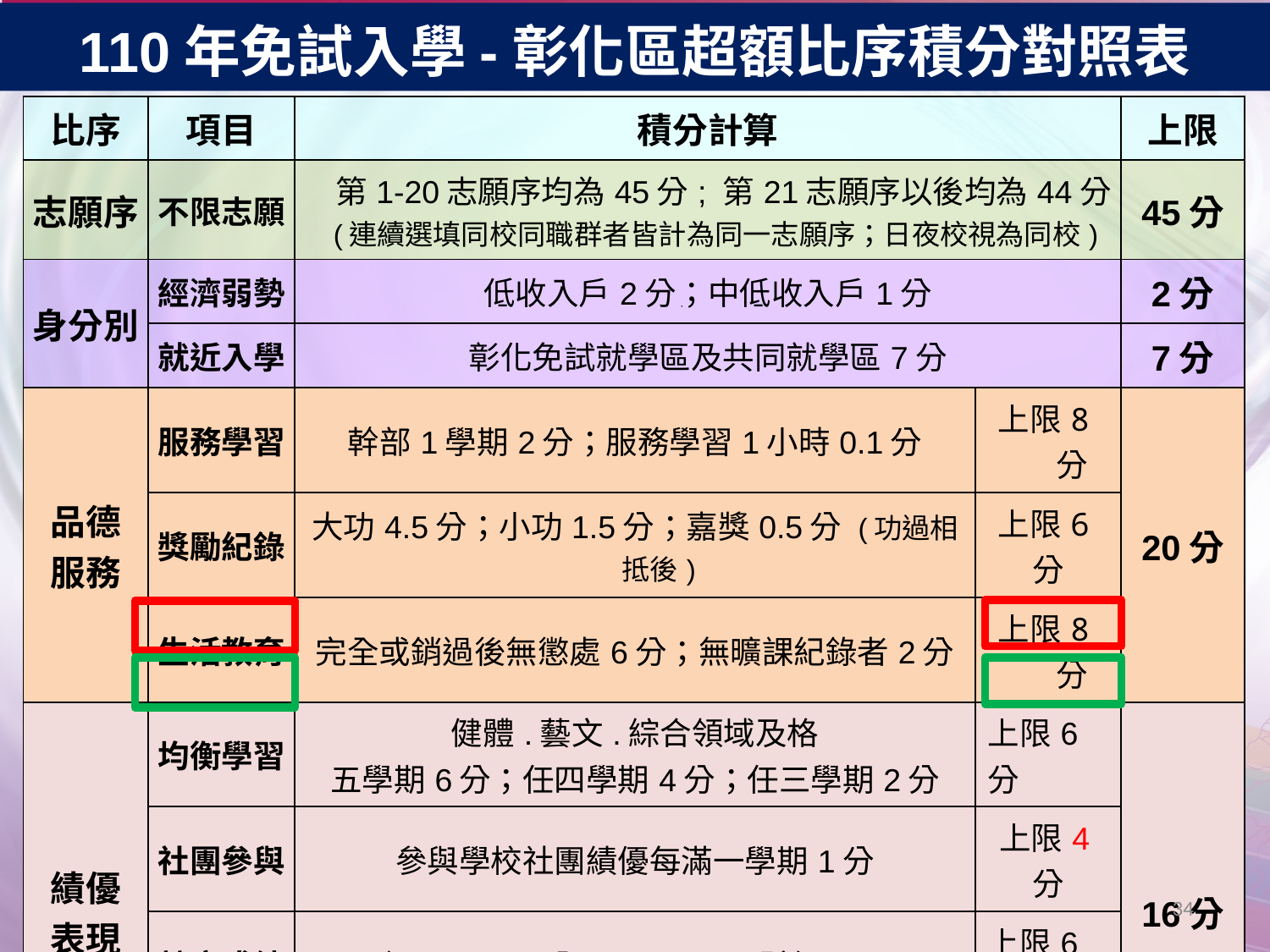

110年免試入學-彰化區超額比序積分對照表
| 比序 | 項目 | 積分計算 |  | 上限 |
| --- | --- | --- | --- | --- |
| 志願序 | 不限志願 | 第1-20志願序均為45分; 第21志願序以後均為44分 (連續選填同校同職群者皆計為同一志願序；日夜校視為同校) |  | 45分 |
| 身分別 | 經濟弱勢 | 低收入戶2分；中低收入戶1分 |  | 2分 |
|  | 就近入學 | 彰化免試就學區及共同就學區7分 |  | 7分 |
| 品德 服務 | 服務學習 | 幹部1學期2分；服務學習1小時0.1分 | 上限8分 | 20分 |
|  | 獎勵紀錄 | 大功4.5分；小功1.5分；嘉獎0.5分 (功過相抵後) | 上限6分 |  |
|  | 生活教育 | 完全或銷過後無懲處6分；無曠課紀錄者2分 | 上限8分 |  |
| 績優 表現 | 均衡學習 | 健體.藝文.綜合領域及格 五學期6分；任四學期4分；任三學期2分 | 上限6分 | 16分 |
|  | 社團參與 | 參與學校社團績優每滿一學期1分 | 上限4分 |  |
|  | 競賽成績 | 國際6/5/4/3、全國5/4/3/2、縣級4/3/2/1 | 上限6分 |  |
|  | 體適能 | 每項銅牌以上2分；中等或待加強1分 | 上限6分 |  |
| 教育 會考 | 國.英.數. 自.社 | 各科精熟A++為9分；精熟A+為8分；精熟A為7分 各科基礎B++為6分；基礎B+為5分；基礎B為4分 各科待加強C得3分 (寫作測驗列為同分比序項目) |  | 45分 |
| 總積分 |  |  |  | 135分 |

34